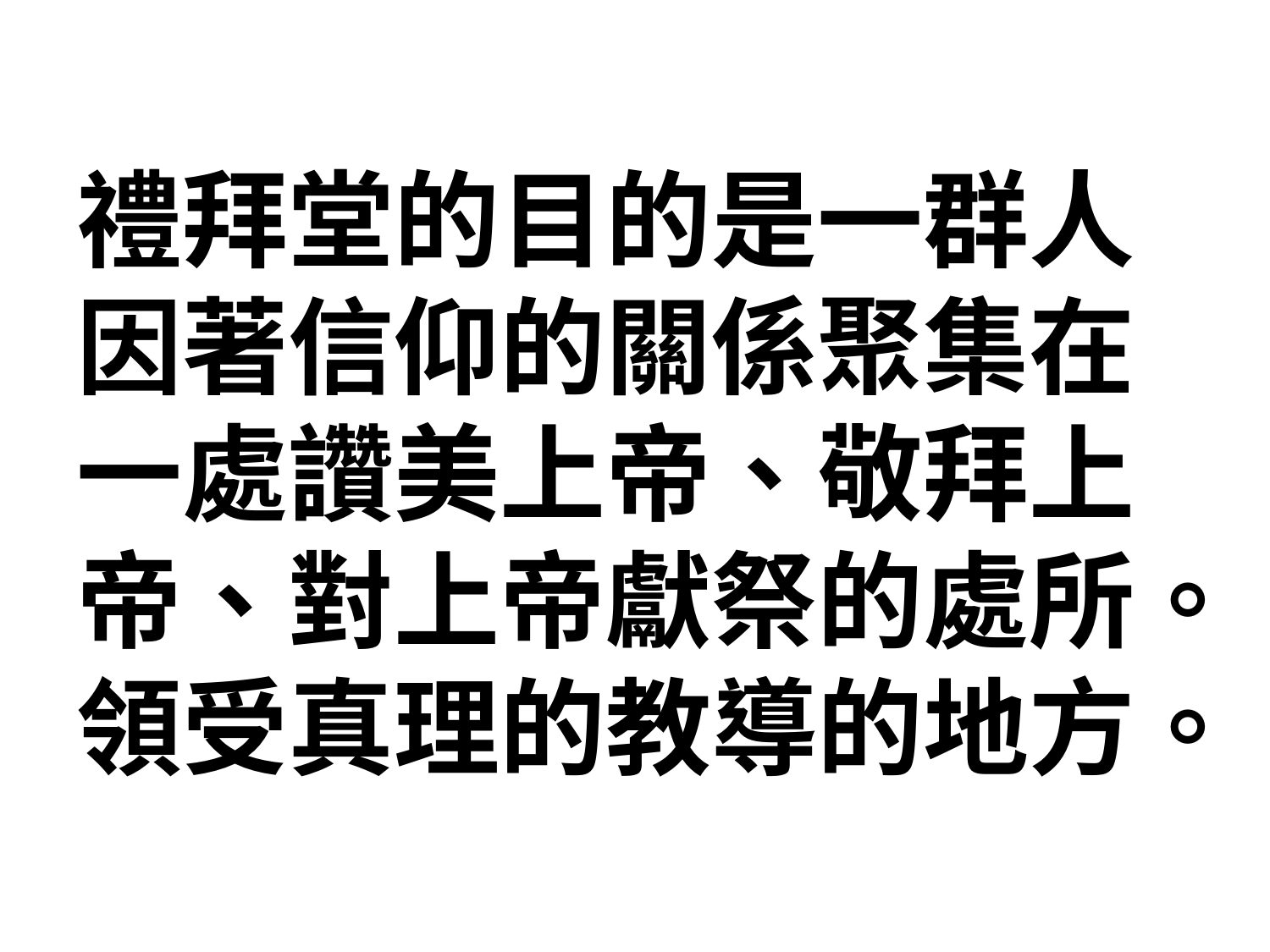

# 禮拜堂的目的是一群人因著信仰的關係聚集在一處讚美上帝、敬拜上帝、對上帝獻祭的處所。領受真理的教導的地方。